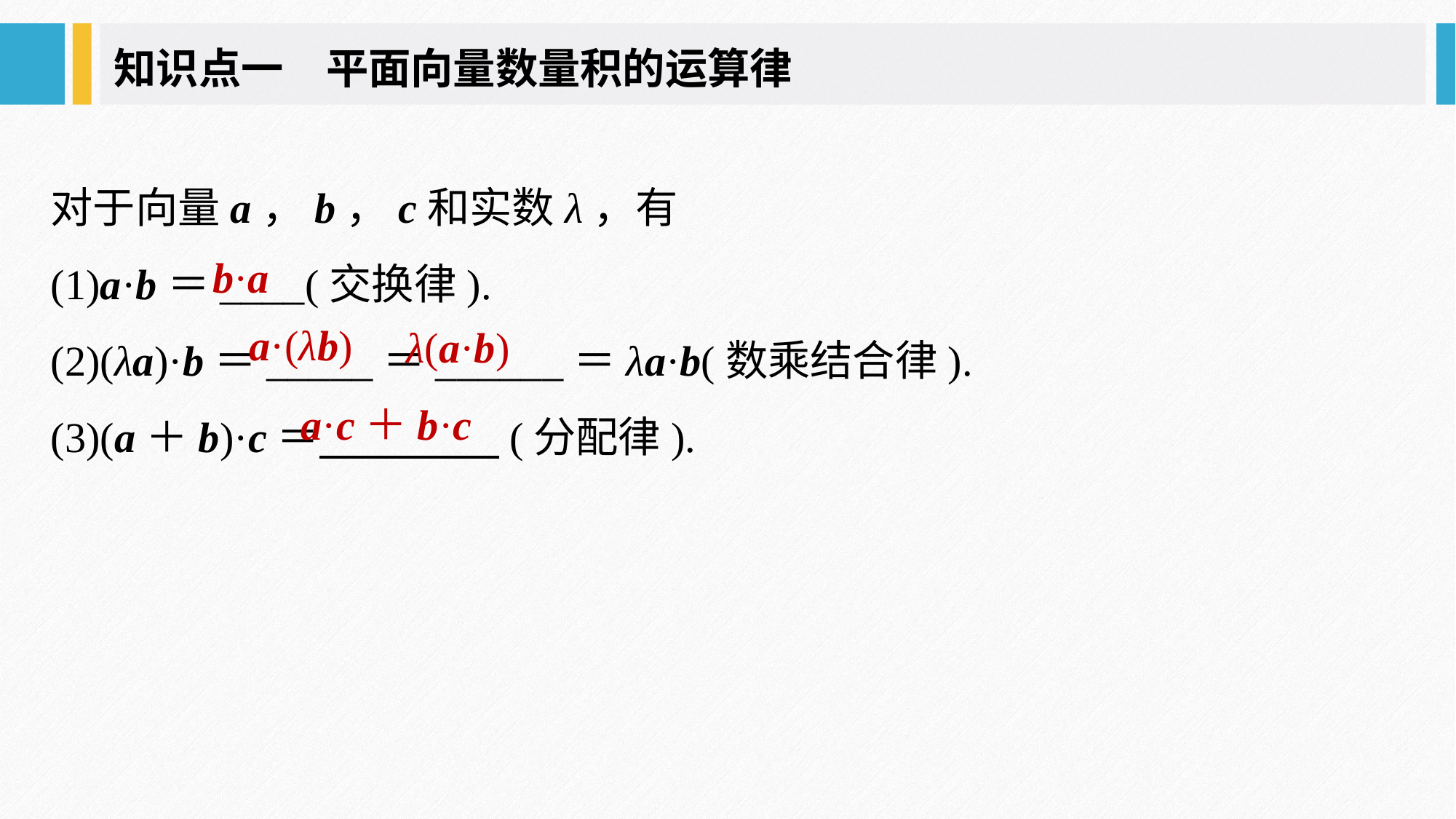

知识点一　平面向量数量积的运算律
对于向量a，b，c和实数λ，有
(1)a·b＝____(交换律).
(2)(λa)·b＝_____＝______＝λa·b(数乘结合律).
(3)(a＋b)·c＝                   (分配律).
b·a
a·(λb)
λ(a·b)
a·c＋b·c